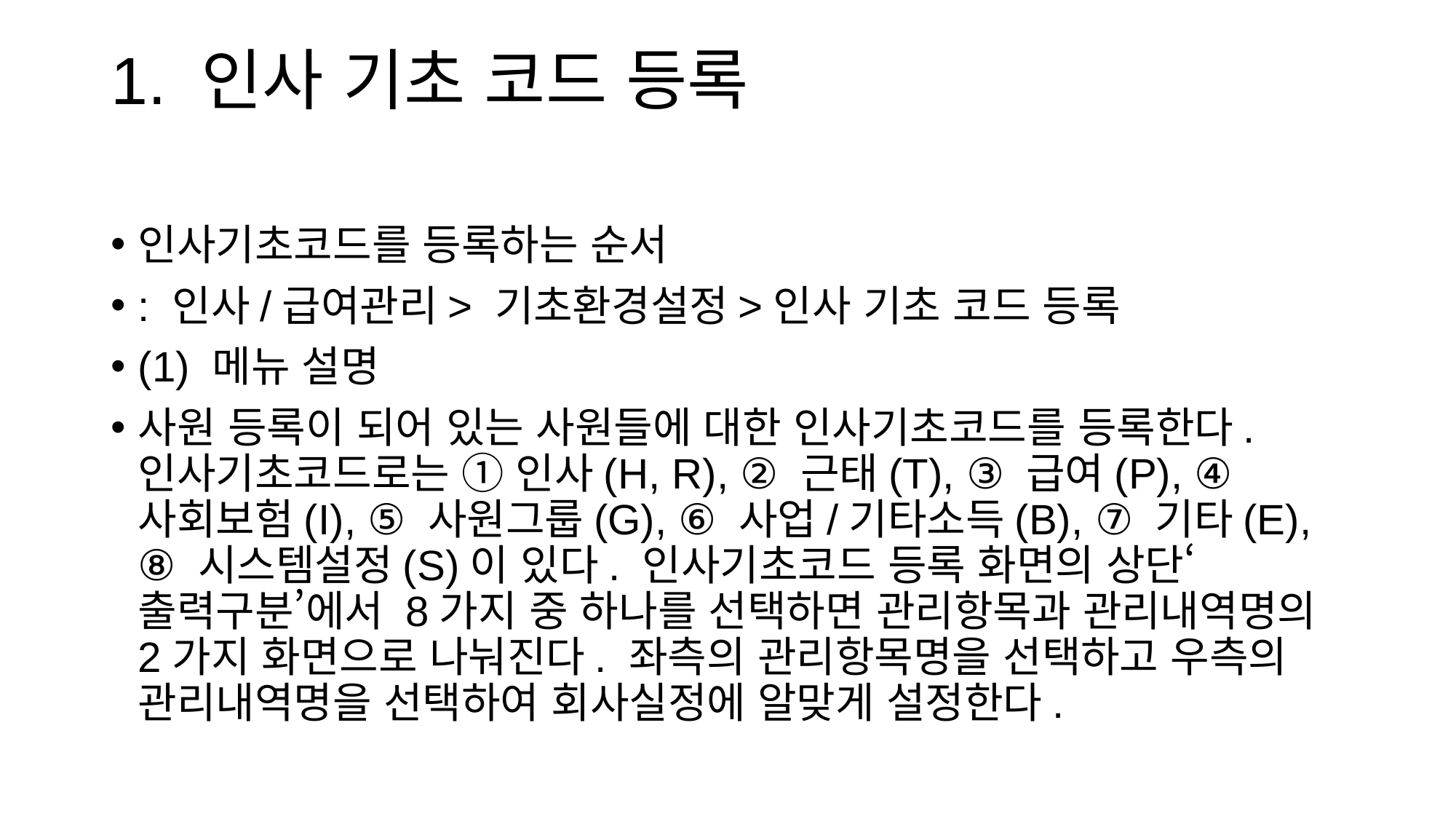

# 1. 인사 기초 코드 등록
인사기초코드를 등록하는 순서
: 인사/급여관리> 기초환경설정>인사 기초 코드 등록
(1) 메뉴 설명
사원 등록이 되어 있는 사원들에 대한 인사기초코드를 등록한다. 인사기초코드로는 ① 인사(H, R), ② 근태(T), ③ 급여(P), ④ 사회보험(I), ⑤ 사원그룹(G), ⑥ 사업/기타소득(B), ⑦ 기타(E), ⑧ 시스템설정(S)이 있다. 인사기초코드 등록 화면의 상단‘출력구분’에서 8가지 중 하나를 선택하면 관리항목과 관리내역명의 2가지 화면으로 나눠진다. 좌측의 관리항목명을 선택하고 우측의 관리내역명을 선택하여 회사실정에 알맞게 설정한다.